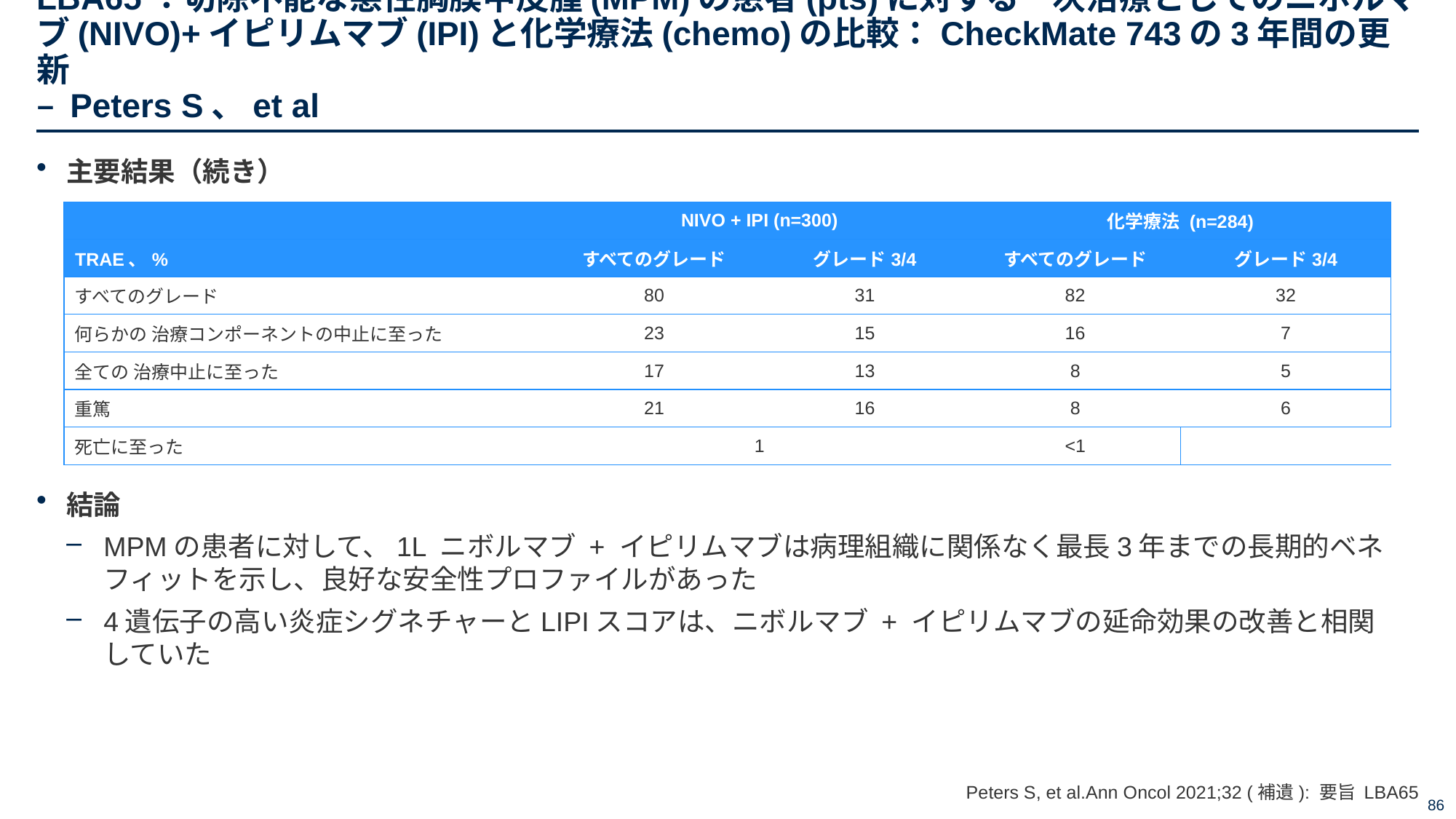

# LBA65：切除不能な悪性胸膜中皮腫(MPM)の患者(pts)に対する一次治療としてのニボルマブ(NIVO)+イピリムマブ(IPI)と化学療法(chemo)の比較：CheckMate 743の3年間の更新 – Peters S、et al
主要結果（続き）
結論
MPMの患者に対して、1L ニボルマブ + イピリムマブは病理組織に関係なく最長3年までの長期的ベネフィットを示し、良好な安全性プロファイルがあった
4遺伝子の高い炎症シグネチャーとLIPIスコアは、ニボルマブ + イピリムマブの延命効果の改善と相関していた
|  | NIVO + IPI (n=300) |  | 化学療法 (n=284) |  |
| --- | --- | --- | --- | --- |
| TRAE、% | すべてのグレード | グレード3/4 | すべてのグレード | グレード3/4 |
| すべてのグレード | 80 | 31 | 82 | 32 |
| 何らかの 治療コンポーネントの中止に至った | 23 | 15 | 16 | 7 |
| 全ての 治療中止に至った | 17 | 13 | 8 | 5 |
| 重篤 | 21 | 16 | 8 | 6 |
| 死亡に至った | 1 |  | <1 |  |
Peters S, et al.Ann Oncol 2021;32 (補遺): 要旨 LBA65